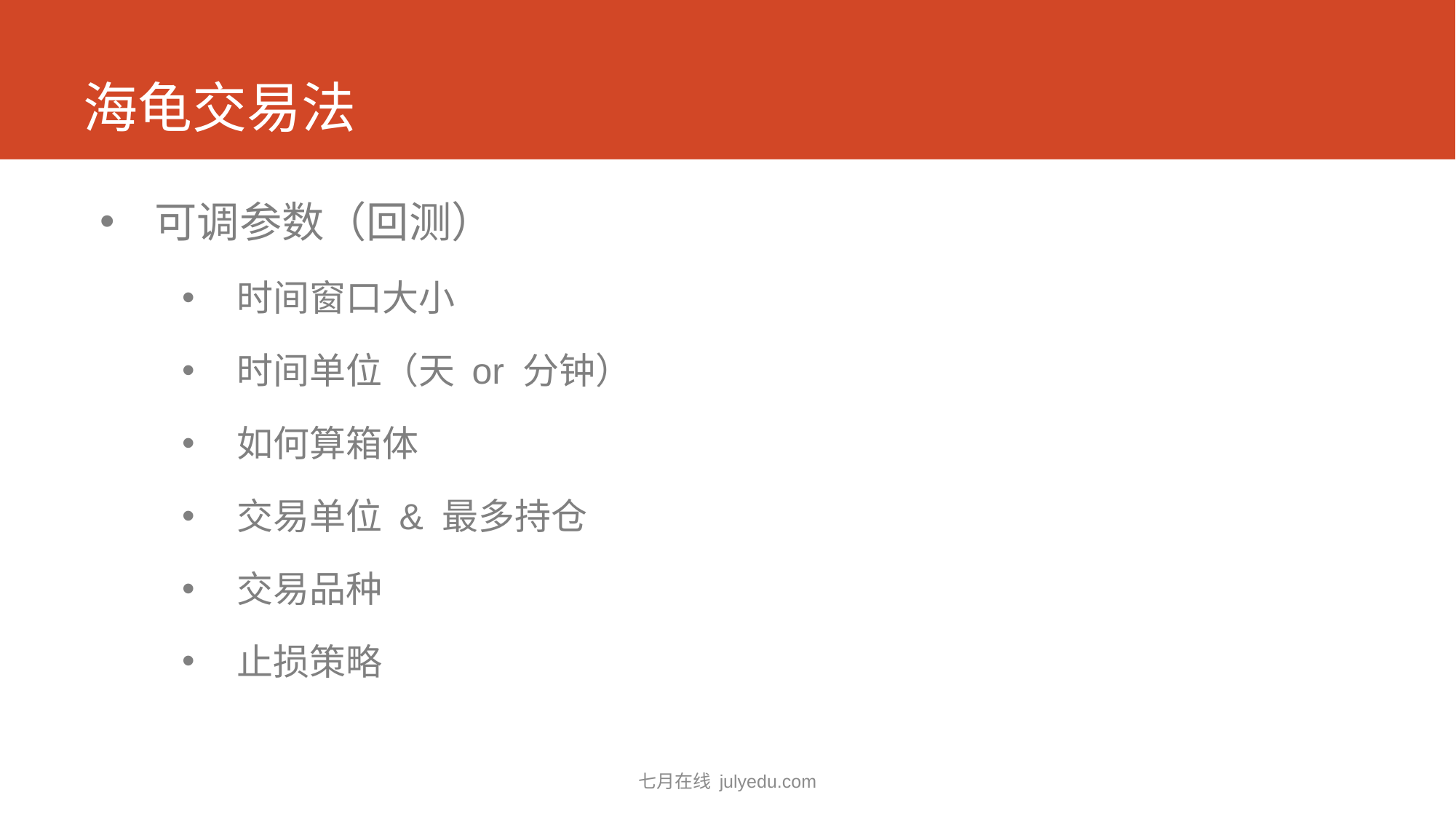

# 海龟交易法
可调参数（回测）
时间窗口大小
时间单位（天 or 分钟）
如何算箱体
交易单位 & 最多持仓
交易品种
止损策略
七月在线 julyedu.com